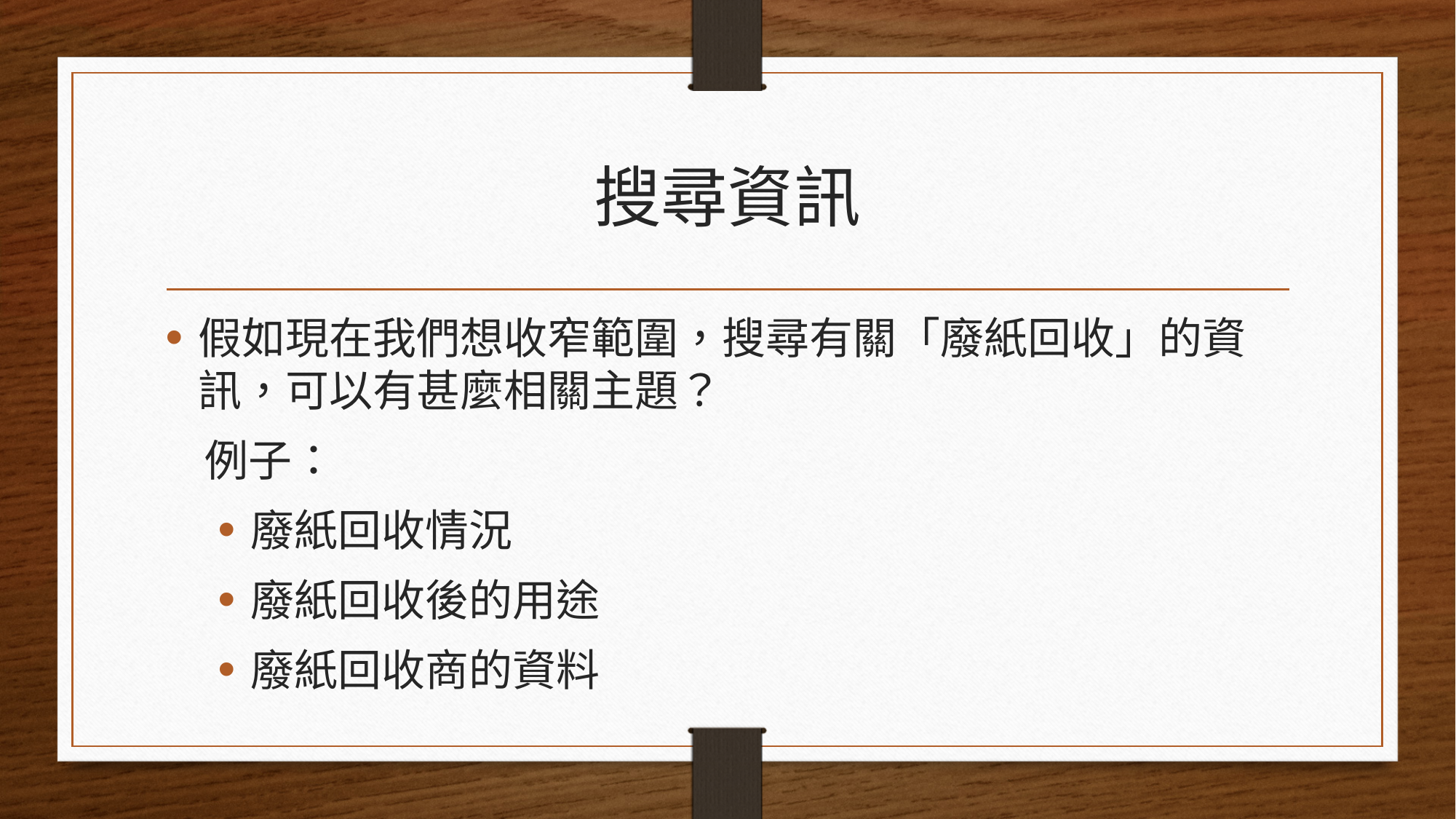

# 搜尋資訊
假如現在我們想收窄範圍，搜尋有關「廢紙回收」的資訊，可以有甚麼相關主題？
   例子：
廢紙回收情況
廢紙回收後的用途
廢紙回收商的資料